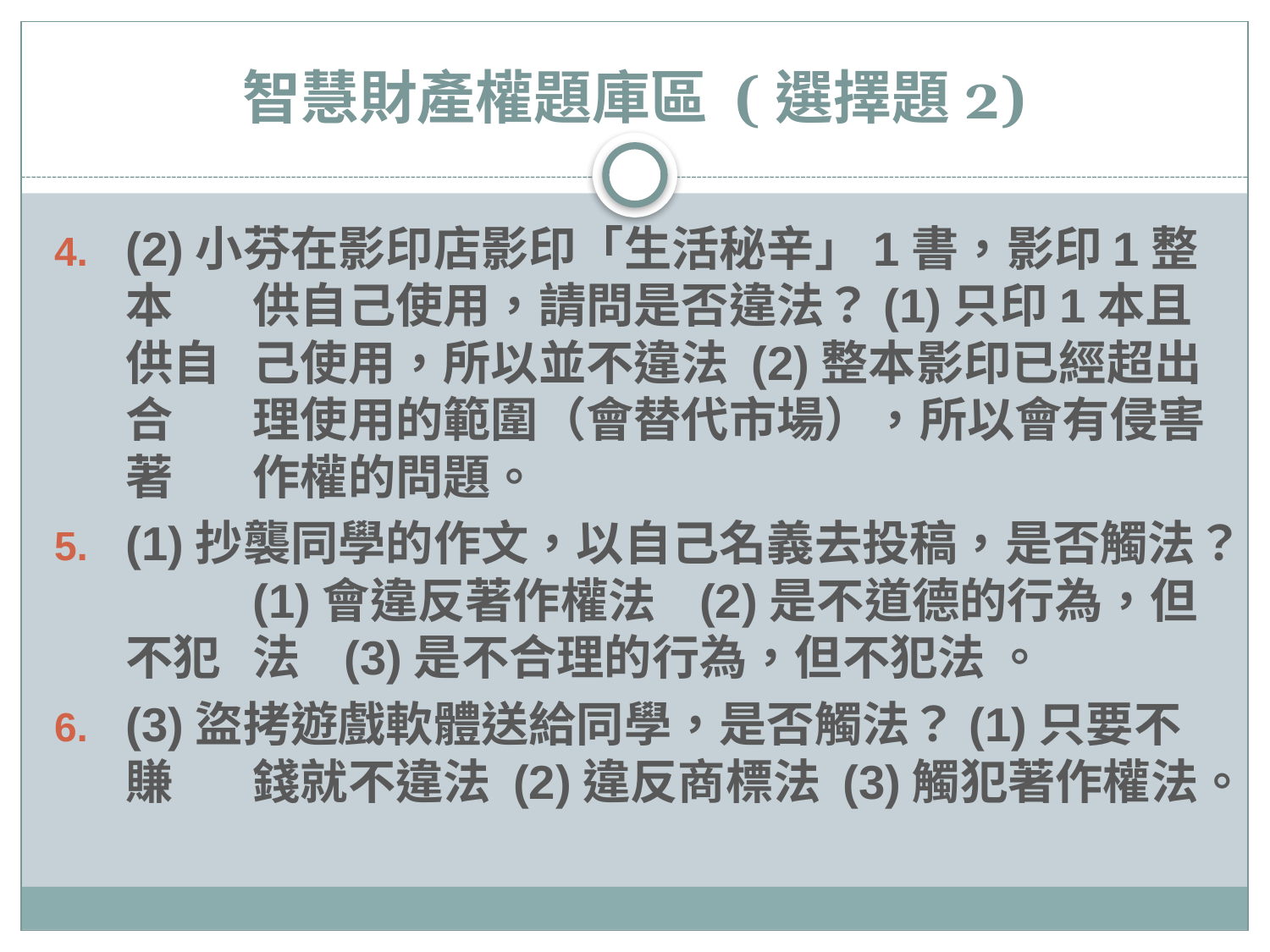

# 智慧財產權題庫區 (選擇題2)
(2)小芬在影印店影印「生活秘辛」1書，影印1整本	供自己使用，請問是否違法？(1)只印1本且供自	己使用，所以並不違法 (2)整本影印已經超出合	理使用的範圍（會替代市場），所以會有侵害著	作權的問題。
(1)抄襲同學的作文，以自己名義去投稿，是否觸法？	(1)會違反著作權法   (2)是不道德的行為，但不犯	法   (3)是不合理的行為，但不犯法 。
(3)盜拷遊戲軟體送給同學，是否觸法？(1)只要不賺	錢就不違法 (2)違反商標法 (3)觸犯著作權法。